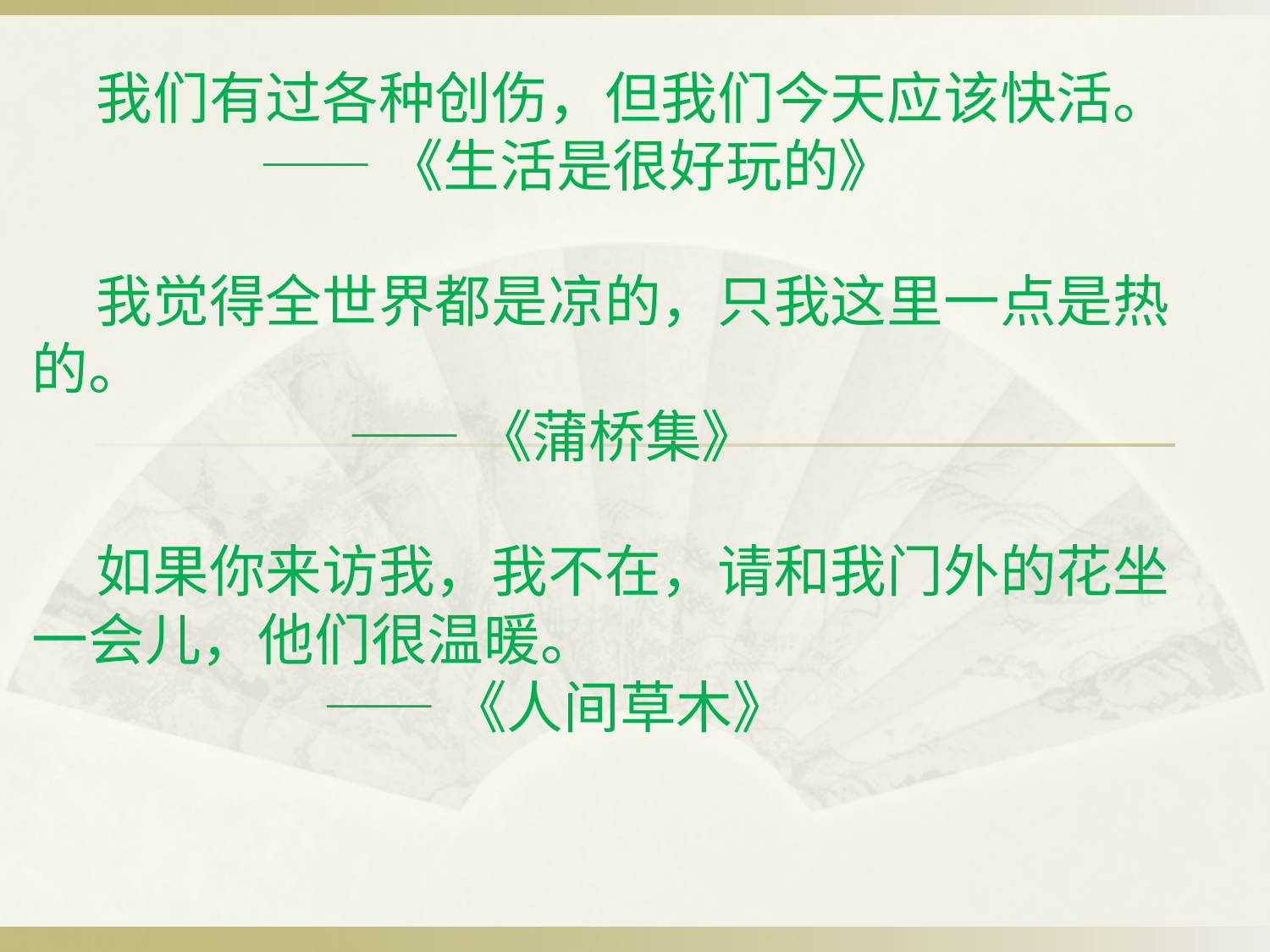

我们有过各种创伤，但我们今天应该快活。
                  ——《生活是很好玩的》

    我觉得全世界都是凉的，只我这里一点是热的。
                         ——《蒲桥集》

    如果你来访我，我不在，请和我门外的花坐一会儿，他们很温暖。
                       ——《人间草木》